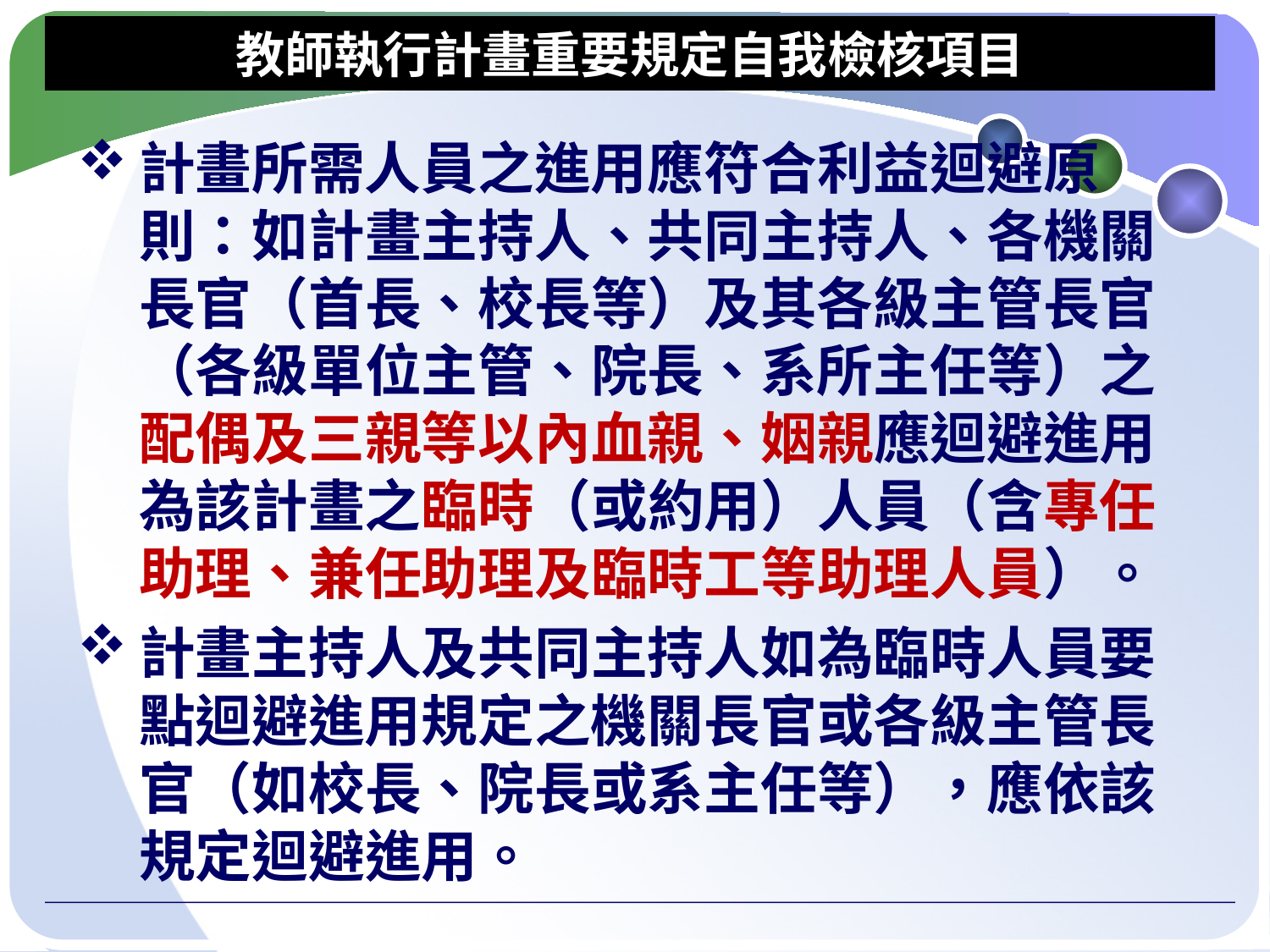

# 教師執行計畫重要規定自我檢核項目
計畫所需人員之進用應符合利益迴避原則：如計畫主持人、共同主持人、各機關長官（首長、校長等）及其各級主管長官（各級單位主管、院長、系所主任等）之配偶及三親等以內血親、姻親應迴避進用為該計畫之臨時（或約用）人員（含專任助理、兼任助理及臨時工等助理人員）。
計畫主持人及共同主持人如為臨時人員要點迴避進用規定之機關長官或各級主管長官（如校長、院長或系主任等），應依該規定迴避進用。